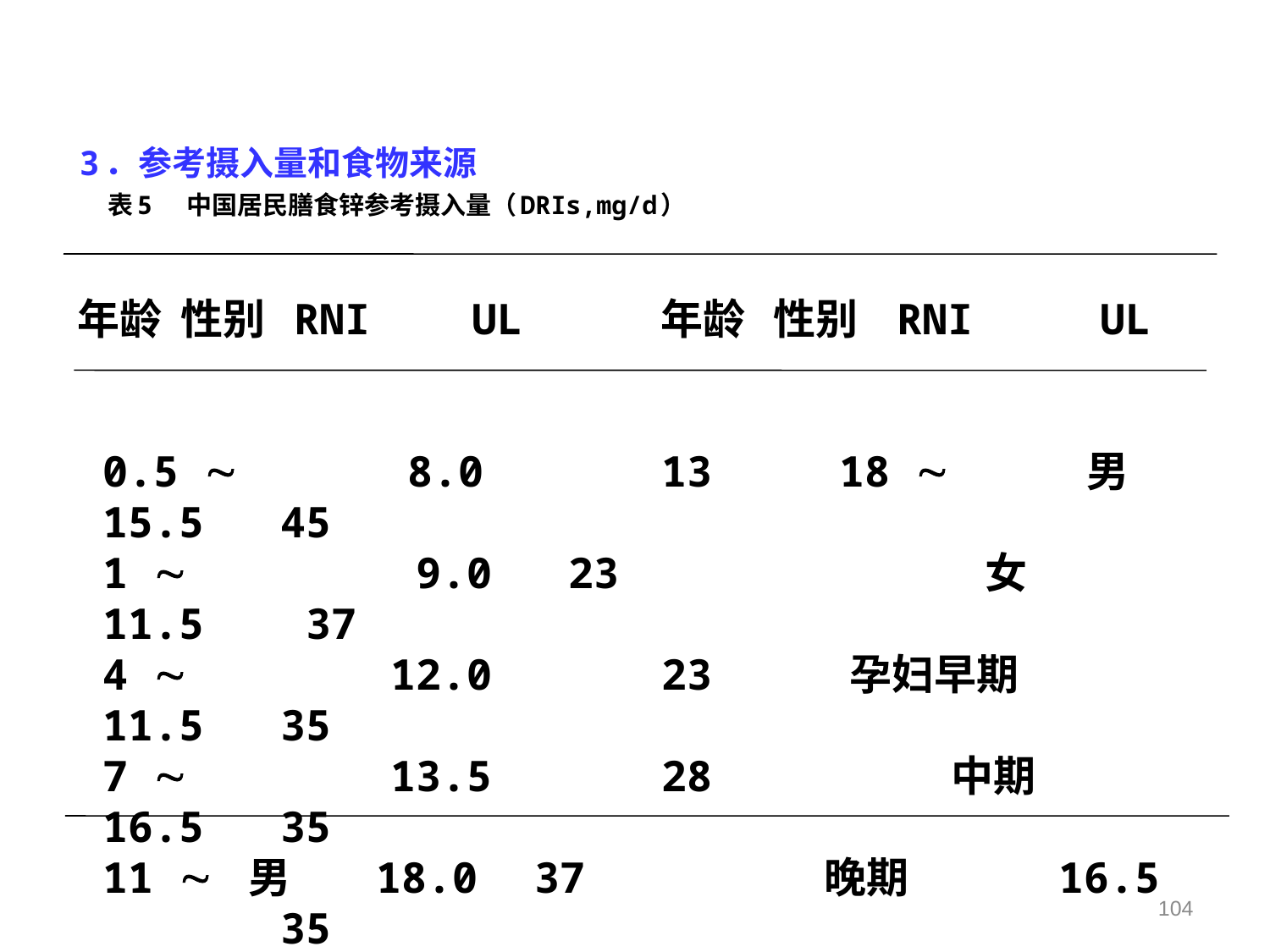

# 3．参考摄入量和食物来源 表5  中国居民膳食锌参考摄入量（DRIs,mg/d）

  年龄  性别  RNI    UL     年龄   性别   RNI     UL
0.5 ∼ 	  8.0	  13     18 ∼     男   15.5	  45
1 ∼         9.0   23              女	11.5    37
4 ∼        12.0	  23     孕妇早期	      11.5	  35
7 ∼        13.5	  28         中期	      16.5	  35
11 ∼ 男	 18.0	  37         晚期	      16.5	  35
	 女	 15.0	  34     乳母		21.5	  35
14 ∼ 男	 19.0   42
	 女	 15.5	  35

104